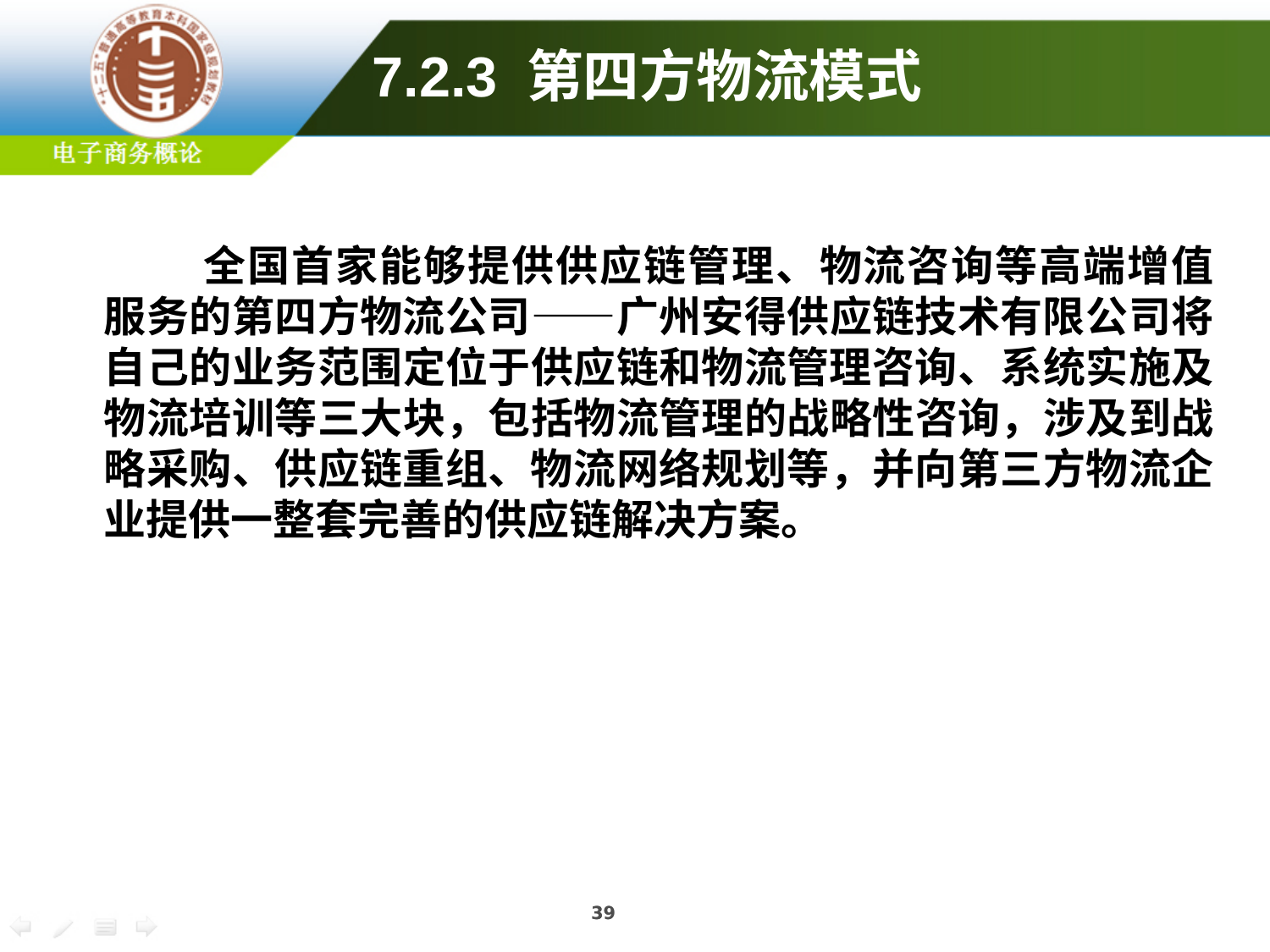

7.2.3 第四方物流模式
全国首家能够提供供应链管理、物流咨询等高端增值服务的第四方物流公司——广州安得供应链技术有限公司将自己的业务范围定位于供应链和物流管理咨询、系统实施及物流培训等三大块，包括物流管理的战略性咨询，涉及到战略采购、供应链重组、物流网络规划等，并向第三方物流企业提供一整套完善的供应链解决方案。

39
39